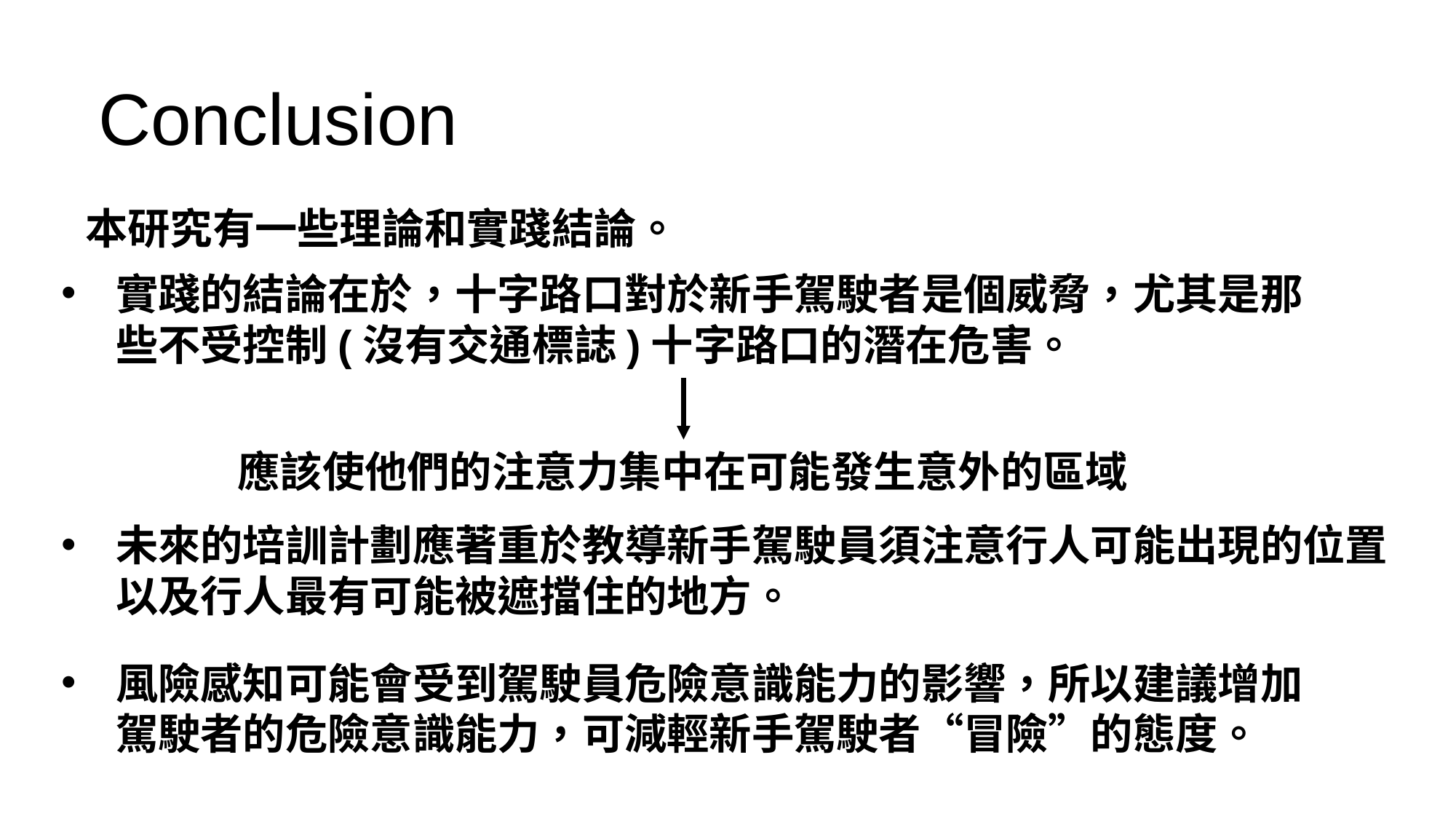

Conclusion
本研究有一些理論和實踐結論。
實踐的結論在於，十字路口對於新手駕駛者是個威脅，尤其是那些不受控制(沒有交通標誌)十字路口的潛在危害。
應該使他們的注意力集中在可能發生意外的區域
未來的培訓計劃應著重於教導新手駕駛員須注意行人可能出現的位置以及行人最有可能被遮擋住的地方。
風險感知可能會受到駕駛員危險意識能力的影響，所以建議增加駕駛者的危險意識能力，可減輕新手駕駛者“冒險”的態度。